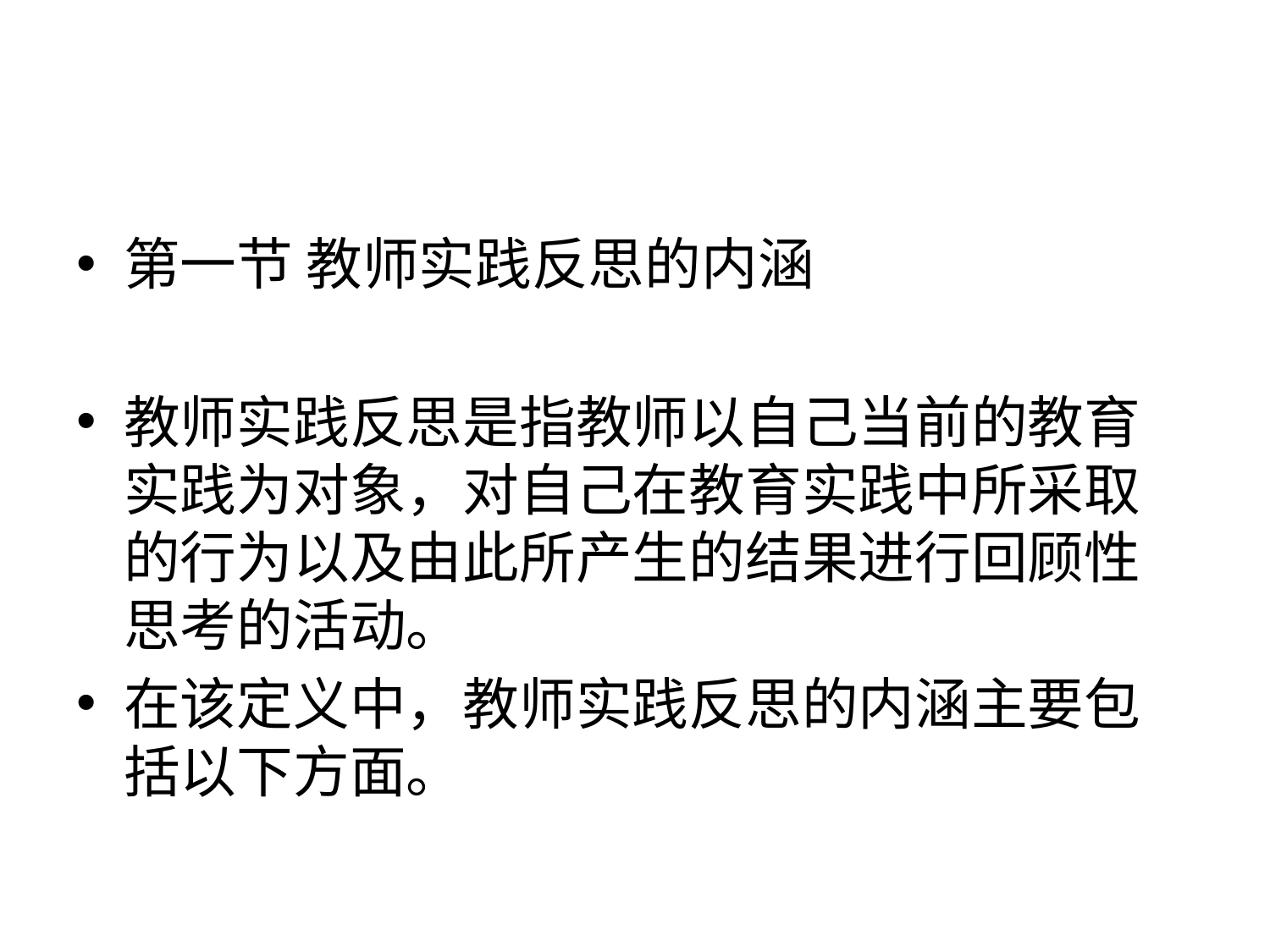

#
第一节 教师实践反思的内涵

教师实践反思是指教师以自己当前的教育实践为对象，对自己在教育实践中所采取的行为以及由此所产生的结果进行回顾性思考的活动。
在该定义中，教师实践反思的内涵主要包括以下方面。